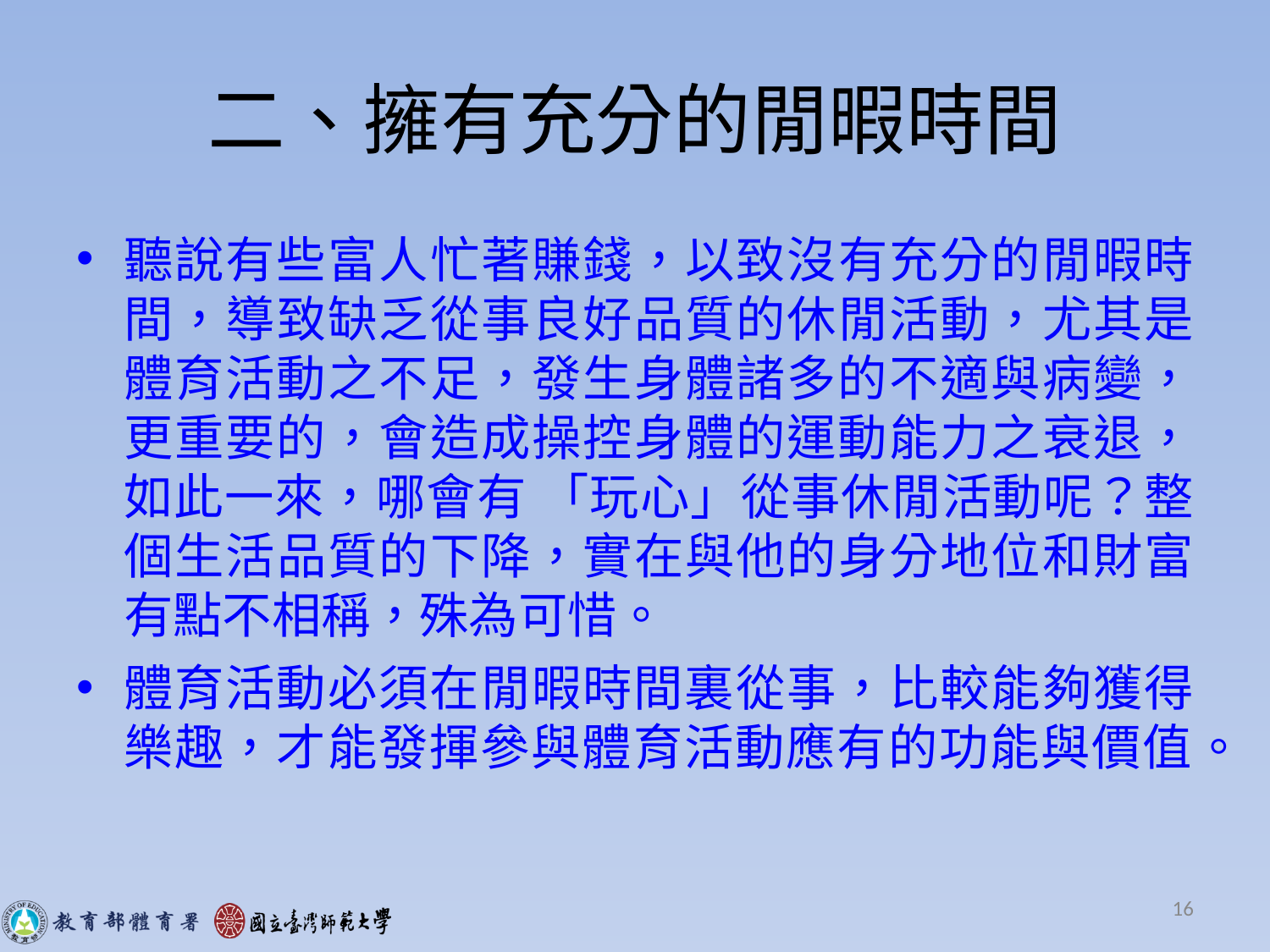

# 二、擁有充分的閒暇時間
聽說有些富人忙著賺錢，以致沒有充分的閒暇時間，導致缺乏從事良好品質的休閒活動，尤其是體育活動之不足，發生身體諸多的不適與病變，更重要的，會造成操控身體的運動能力之衰退，如此一來，哪會有 「玩心」從事休閒活動呢？整個生活品質的下降，實在與他的身分地位和財富有點不相稱，殊為可惜。
體育活動必須在閒暇時間裏從事，比較能夠獲得樂趣，才能發揮參與體育活動應有的功能與價值。
16